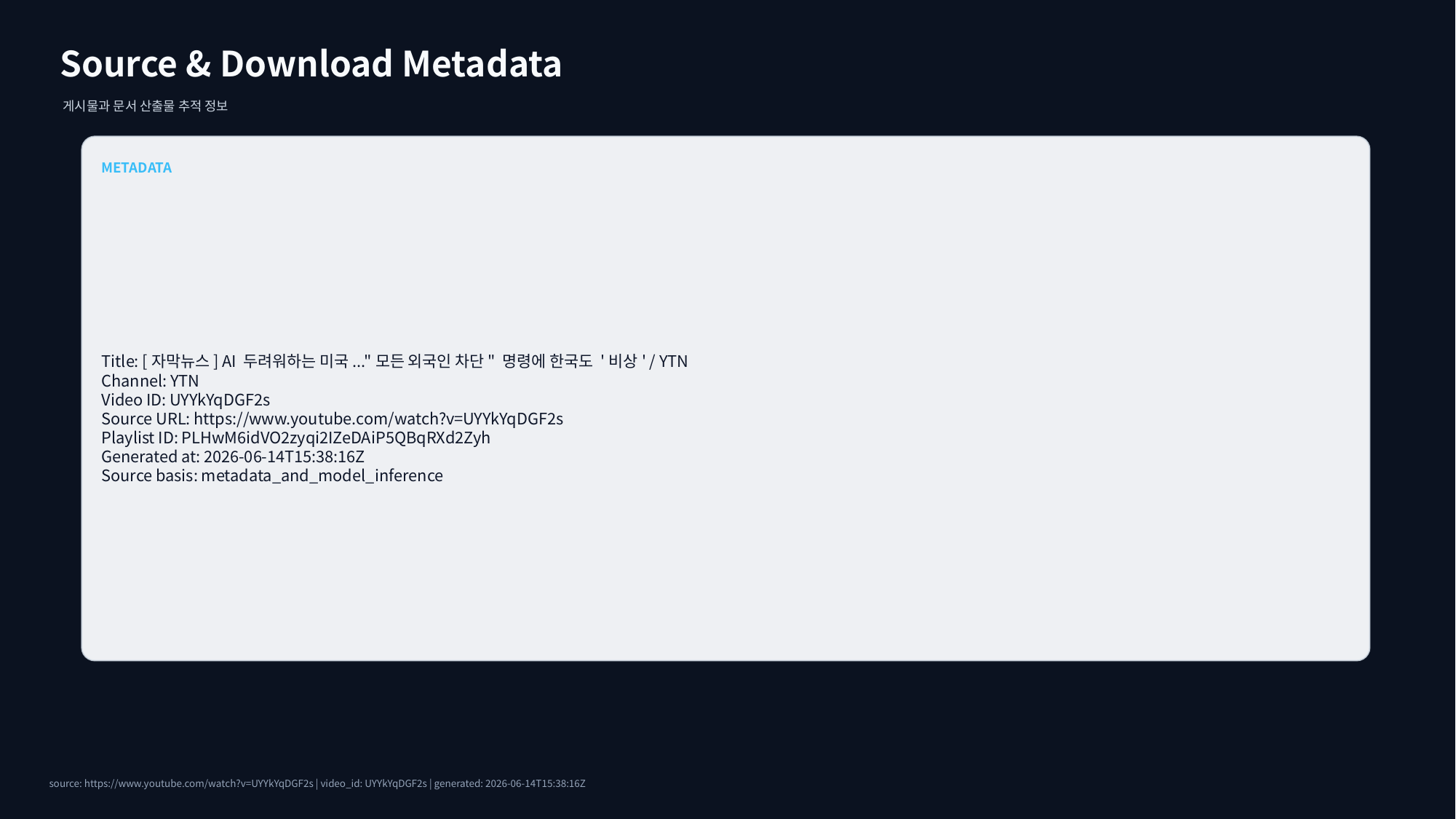

Source & Download Metadata
게시물과 문서 산출물 추적 정보

METADATA
Title: [자막뉴스] AI 두려워하는 미국..."모든 외국인 차단" 명령에 한국도 '비상' / YTN
Channel: YTN
Video ID: UYYkYqDGF2s
Source URL: https://www.youtube.com/watch?v=UYYkYqDGF2s
Playlist ID: PLHwM6idVO2zyqi2IZeDAiP5QBqRXd2Zyh
Generated at: 2026-06-14T15:38:16Z
Source basis: metadata_and_model_inference
source: https://www.youtube.com/watch?v=UYYkYqDGF2s | video_id: UYYkYqDGF2s | generated: 2026-06-14T15:38:16Z